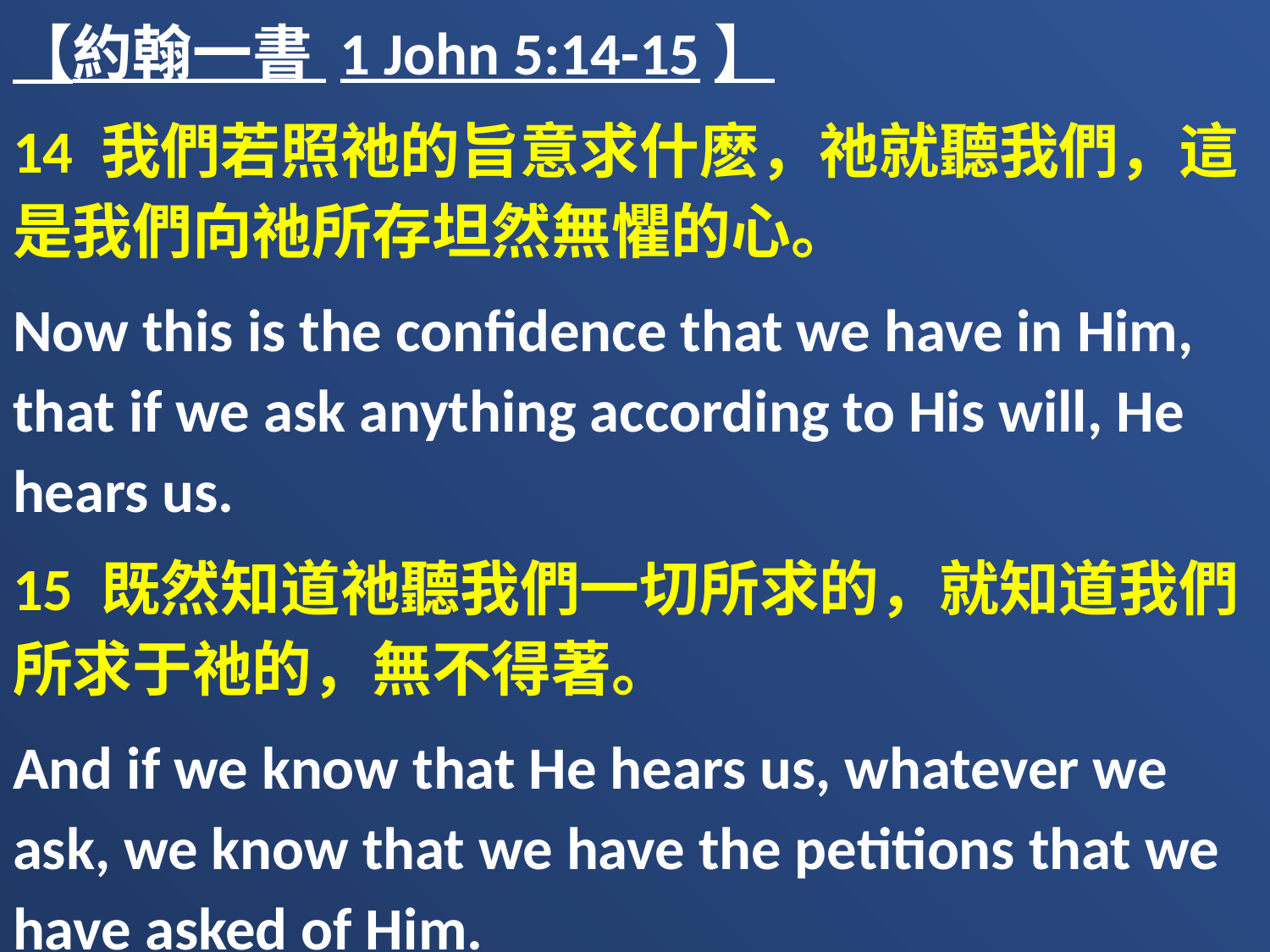

【約翰一書 1 John 5:14-15】
14 我們若照祂的旨意求什麽，祂就聽我們，這是我們向祂所存坦然無懼的心。
Now this is the confidence that we have in Him, that if we ask anything according to His will, He hears us.
15 既然知道祂聽我們一切所求的，就知道我們所求于祂的，無不得著。
And if we know that He hears us, whatever we ask, we know that we have the petitions that we have asked of Him.